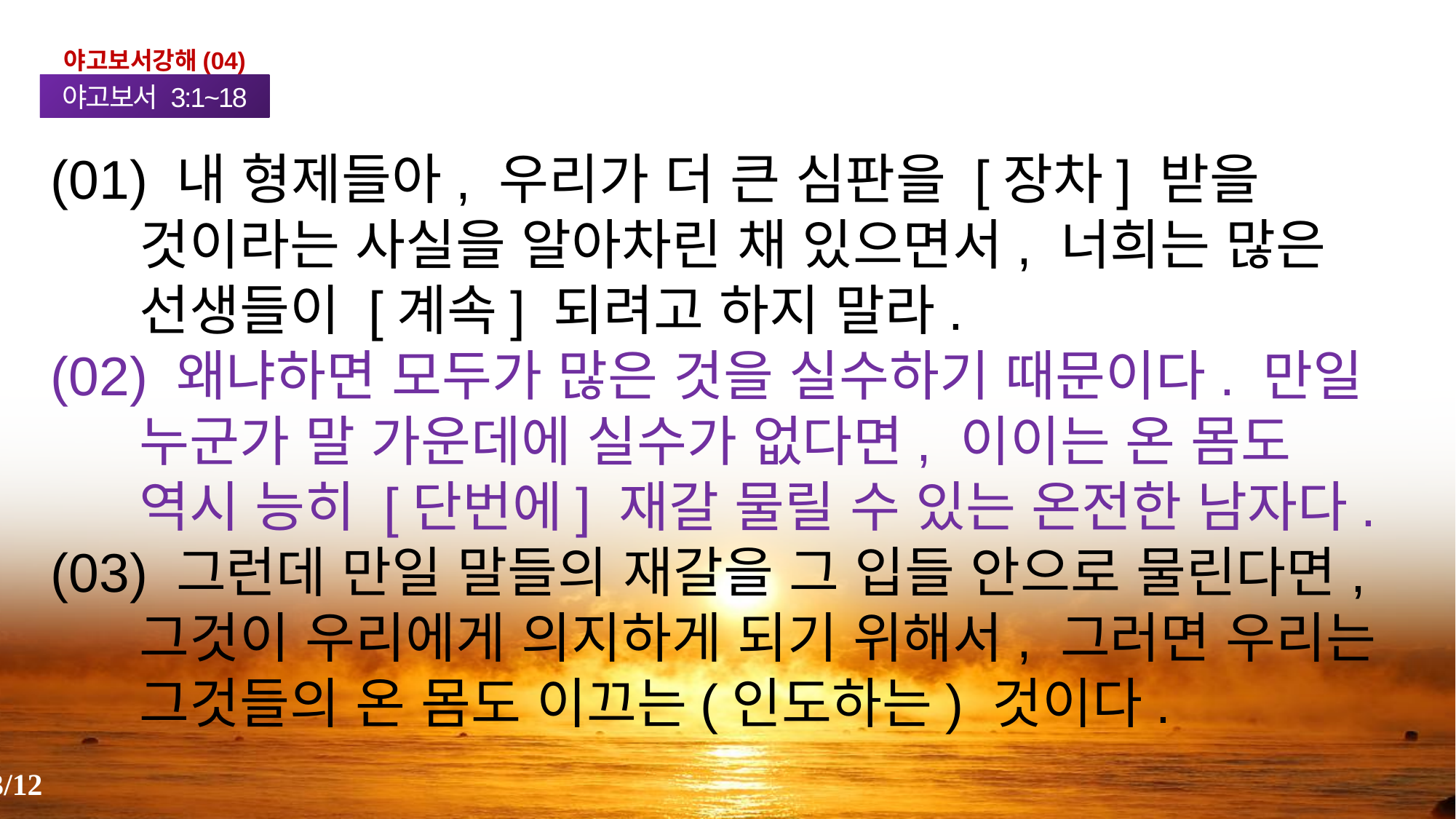

야고보서강해(04)
야고보서 3:1~18

(01) 내 형제들아, 우리가 더 큰 심판을 [장차] 받을 것이라는 사실을 알아차린 채 있으면서, 너희는 많은 선생들이 [계속] 되려고 하지 말라.
(02) 왜냐하면 모두가 많은 것을 실수하기 때문이다. 만일 누군가 말 가운데에 실수가 없다면, 이이는 온 몸도 역시 능히 [단번에] 재갈 물릴 수 있는 온전한 남자다.
(03) 그런데 만일 말들의 재갈을 그 입들 안으로 물린다면, 그것이 우리에게 의지하게 되기 위해서, 그러면 우리는 그것들의 온 몸도 이끄는(인도하는) 것이다.